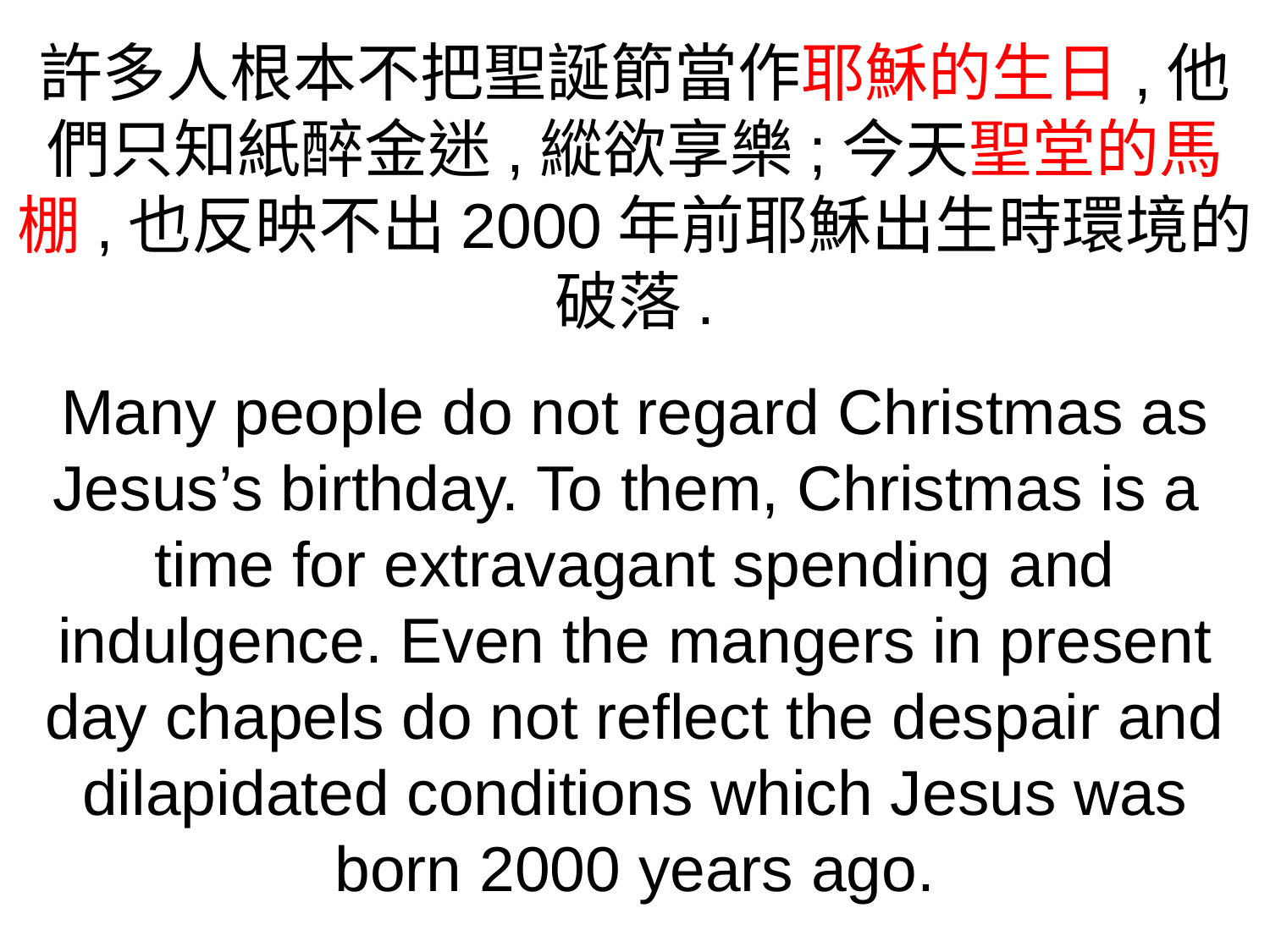

許多人根本不把聖誕節當作耶穌的生日,他們只知紙醉金迷,縱欲享樂;今天聖堂的馬棚,也反映不出2000年前耶穌出生時環境的破落.
Many people do not regard Christmas as Jesus’s birthday. To them, Christmas is a  time for extravagant spending and indulgence. Even the mangers in present day chapels do not reflect the despair and dilapidated conditions which Jesus was born 2000 years ago.